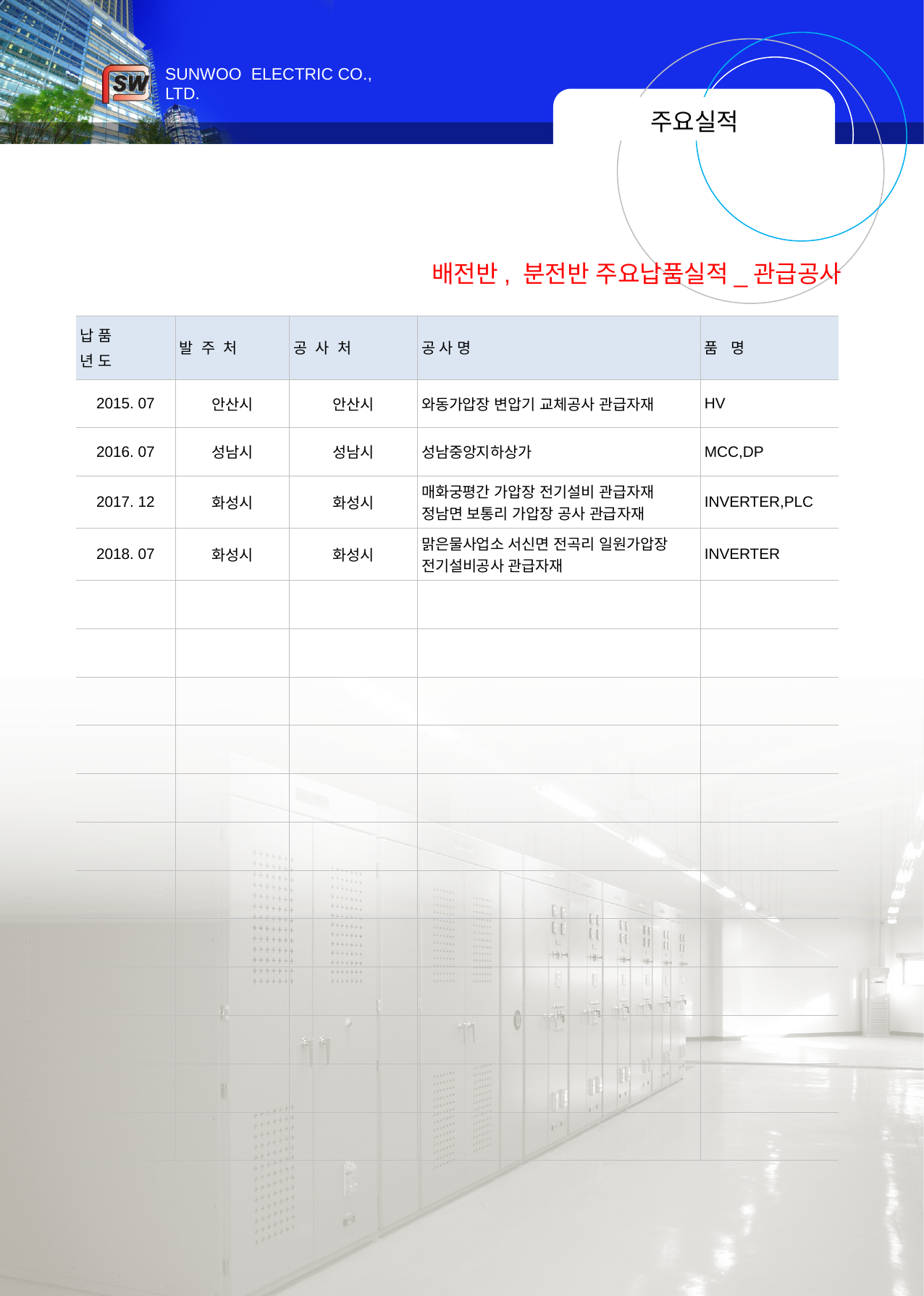

# 주요실적
배전반, 분전반 주요납품실적_관급공사
| 납 품 년 도 | 발 주 처 | 공 사 처 | 공 사 명 | 품 명 |
| --- | --- | --- | --- | --- |
| 2015. 07 | 안산시 | 안산시 | 와동가압장 변압기 교체공사 관급자재 | HV |
| 2016. 07 | 성남시 | 성남시 | 성남중앙지하상가 | MCC,DP |
| 2017. 12 | 화성시 | 화성시 | 매화궁평간 가압장 전기설비 관급자재 정남면 보통리 가압장 공사 관급자재 | INVERTER,PLC |
| 2018. 07 | 화성시 | 화성시 | 맑은물사업소 서신면 전곡리 일원가압장 전기설비공사 관급자재 | INVERTER |
|  |  |  |  |  |
|  |  |  |  |  |
|  |  |  |  |  |
|  |  |  |  |  |
|  |  |  |  |  |
|  |  |  |  |  |
|  |  |  |  |  |
|  |  |  |  |  |
|  |  |  |  |  |
|  |  |  |  |  |
|  |  |  |  |  |
|  |  |  |  |  |